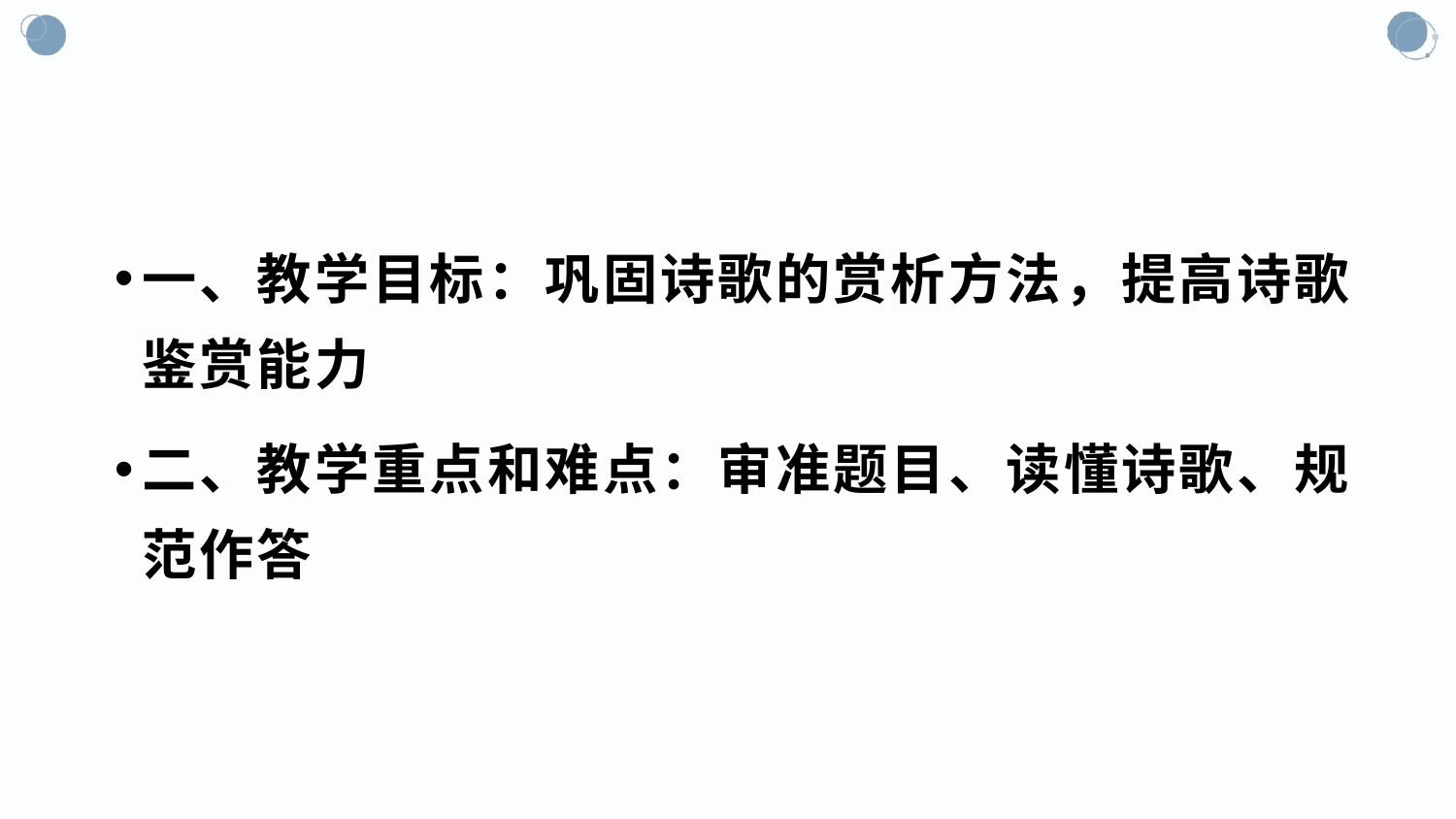

#
一、教学目标：巩固诗歌的赏析方法，提高诗歌鉴赏能力
二、教学重点和难点：审准题目、读懂诗歌、规范作答